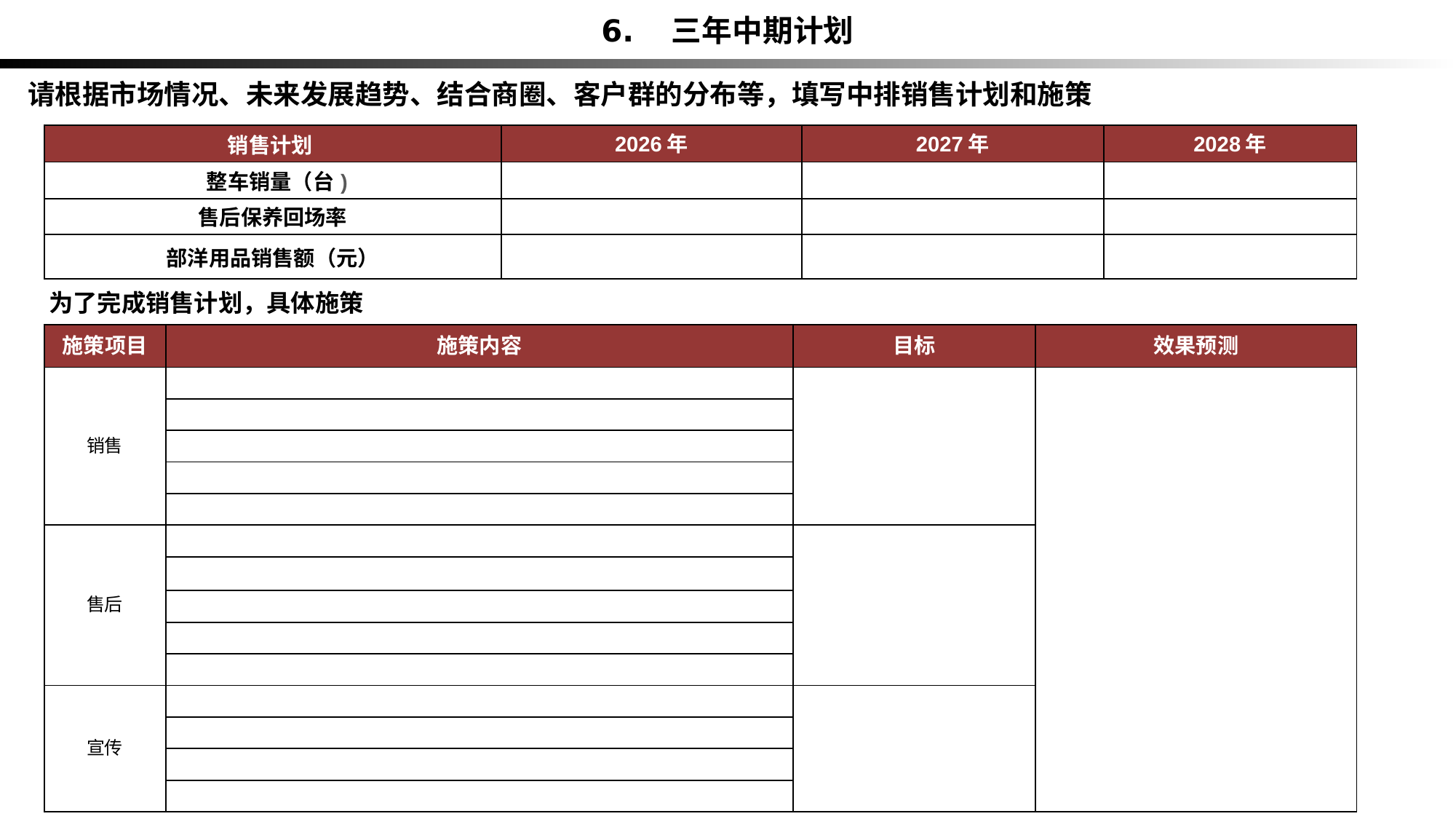

6.　三年中期计划
请根据市场情况、未来发展趋势、结合商圈、客户群的分布等，填写中排销售计划和施策
| 销售计划 | 2026年 | 2027年 | 2028年 |
| --- | --- | --- | --- |
| 整车销量（台) |  |  |  |
| 售后保养回场率 |  |  |  |
| 部洋用品销售额（元） |  |  |  |
为了完成销售计划，具体施策
| 施策项目 | 施策内容 | 目标 | 效果预测 |
| --- | --- | --- | --- |
| 销售 |  |  |  |
|  |  |  |  |
|  |  |  |  |
|  |  |  |  |
|  |  |  |  |
| 售后 |  |  |  |
|  |  |  |  |
|  |  |  |  |
|  |  |  |  |
|  |  |  |  |
| 宣传 |  |  |  |
|  |  |  |  |
|  |  |  |  |
|  |  |  |  |